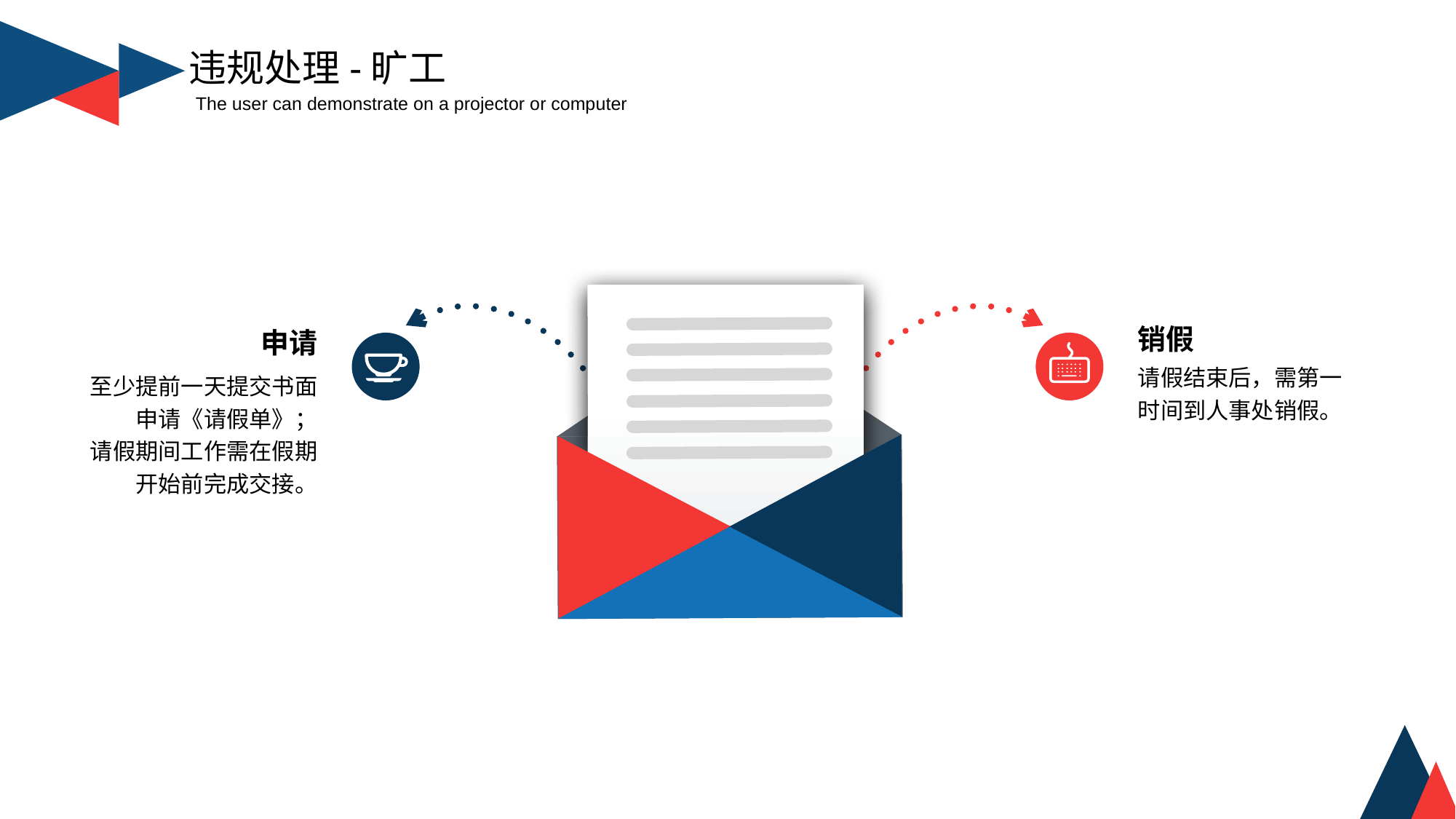

违规处理-旷工
The user can demonstrate on a projector or computer

销假
请假结束后，需第一时间到人事处销假。
申请
至少提前一天提交书面申请《请假单》；
请假期间工作需在假期开始前完成交接。